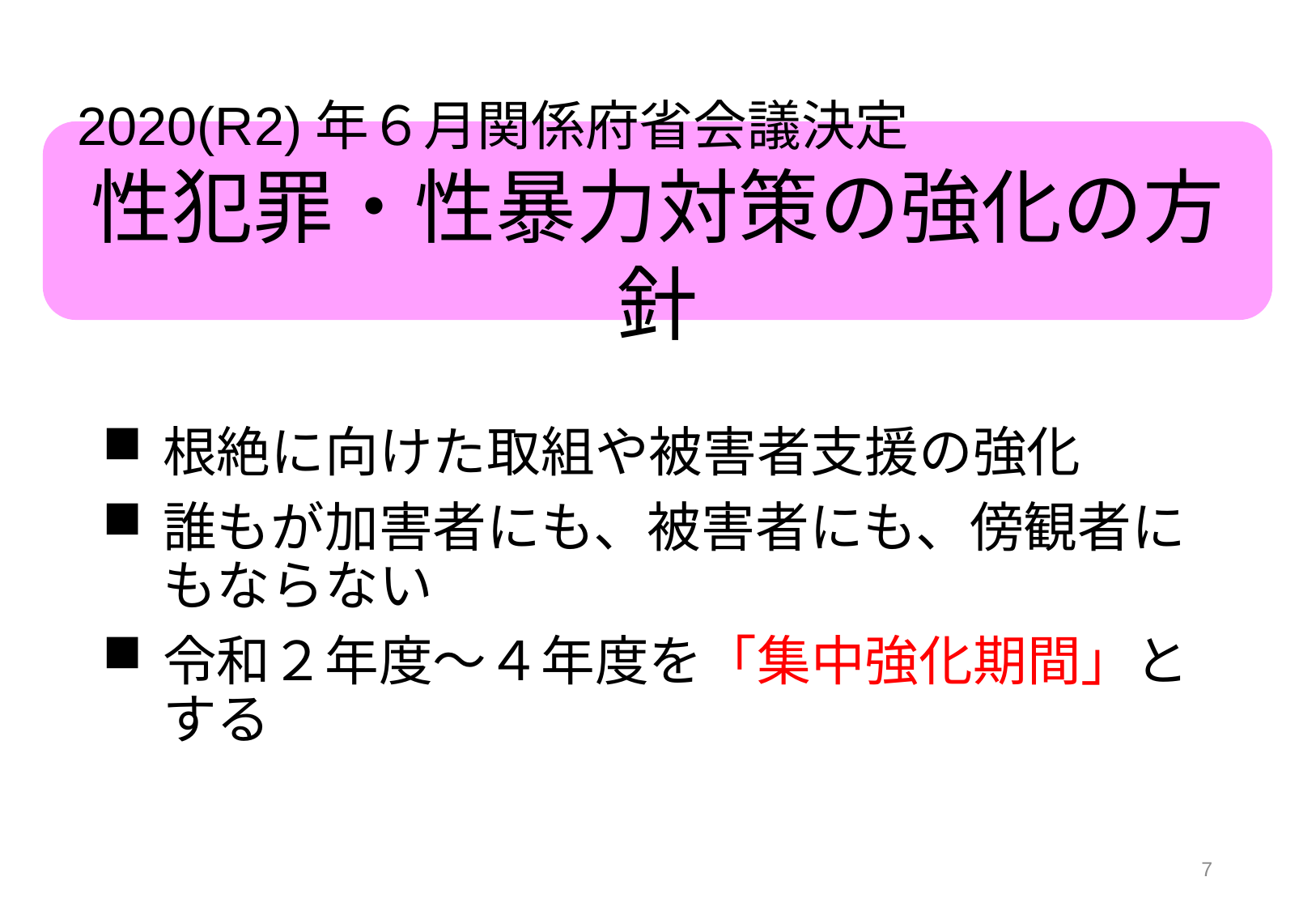

2020(R2)年６月関係府省会議決定
性犯罪・性暴力対策の強化の方針
根絶に向けた取組や被害者支援の強化
誰もが加害者にも、被害者にも、傍観者にもならない
令和２年度～４年度を「集中強化期間」とする
7